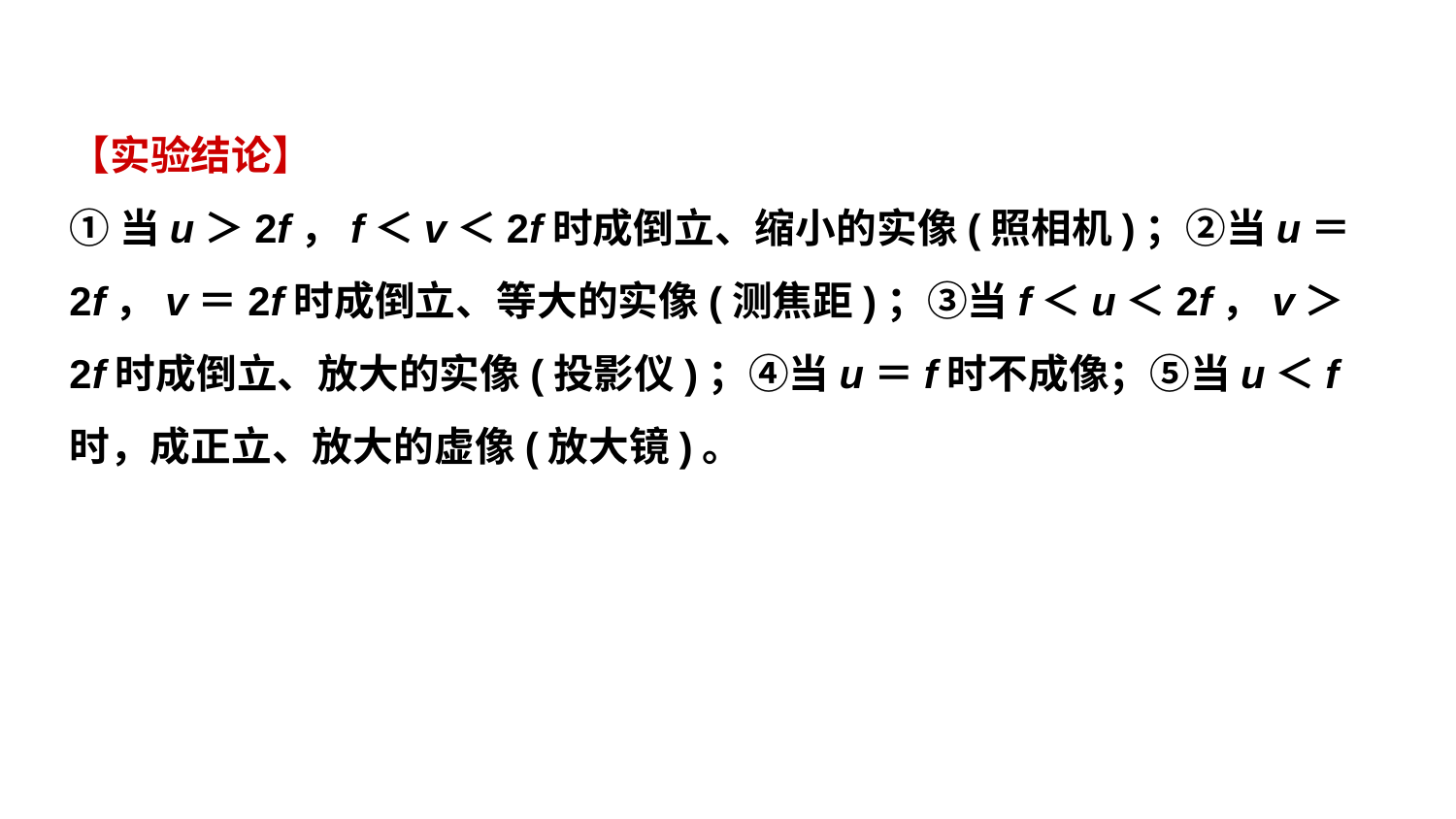

【实验结论】
①当u＞2f，f＜v＜2f时成倒立、缩小的实像(照相机)；②当u＝2f，v＝2f时成倒立、等大的实像(测焦距)；③当f＜u＜2f，v＞2f时成倒立、放大的实像(投影仪)；④当u＝f时不成像；⑤当u＜f时，成正立、放大的虚像(放大镜)。